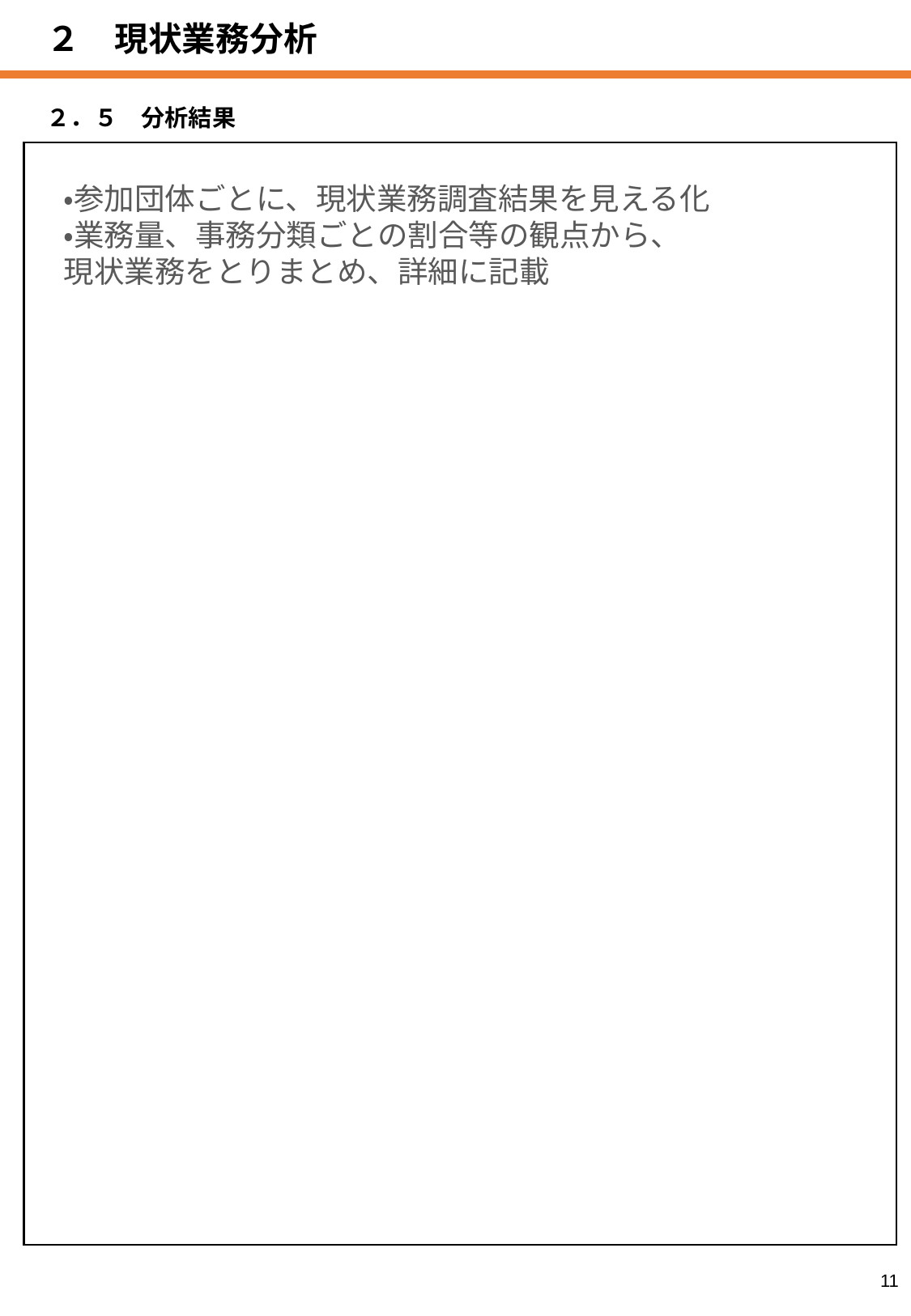

２　現状業務分析
２．５　分析結果

・参加団体ごとに、現状業務調査結果を見える化
・業務量、事務分類ごとの割合等の観点から、
現状業務をとりまとめ、詳細に記載
11